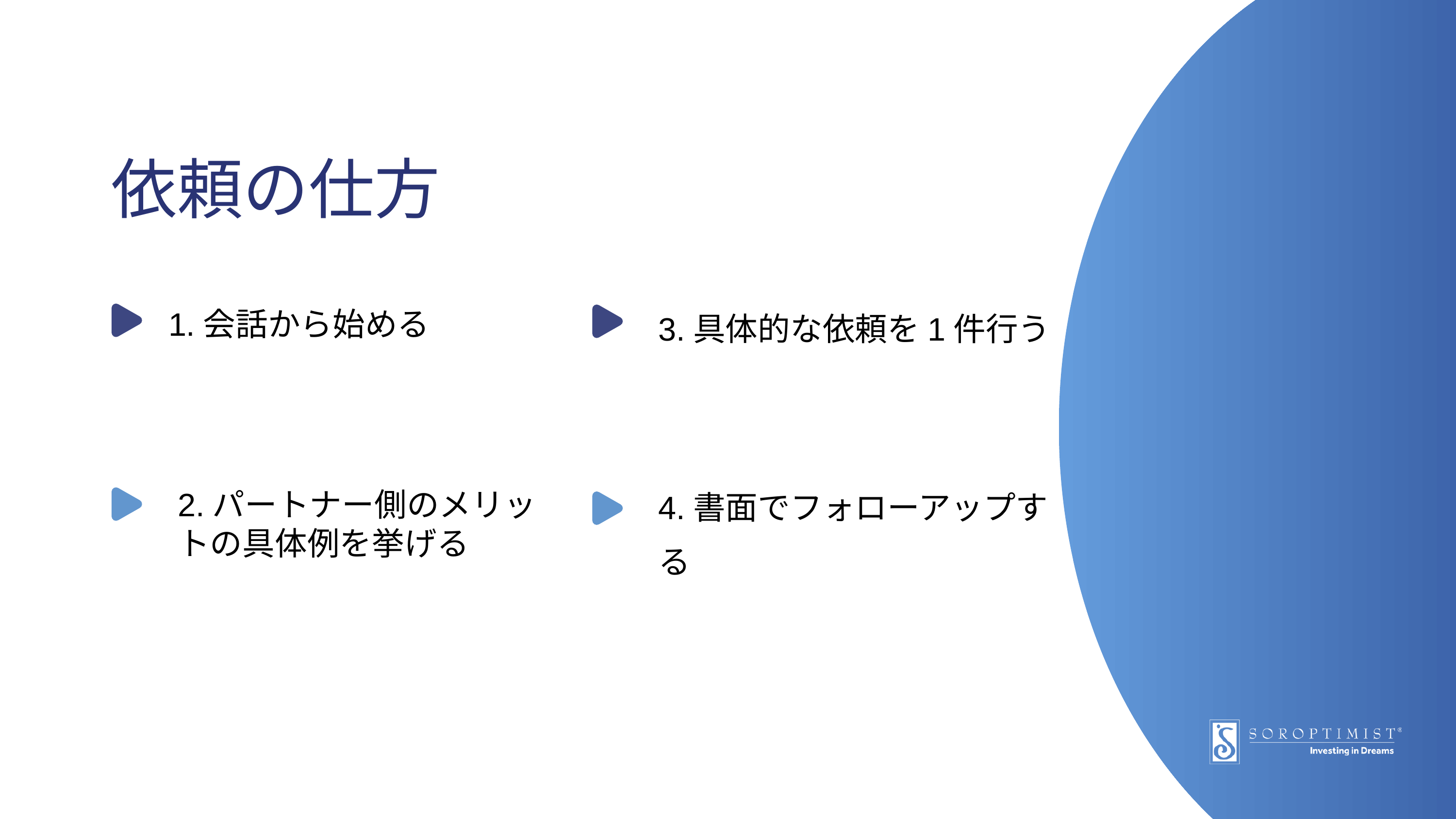

依頼の仕方
1.会話から始める
3.具体的な依頼を1件行う

4.書面でフォローアップする

2.パートナー側のメリットの具体例を挙げる